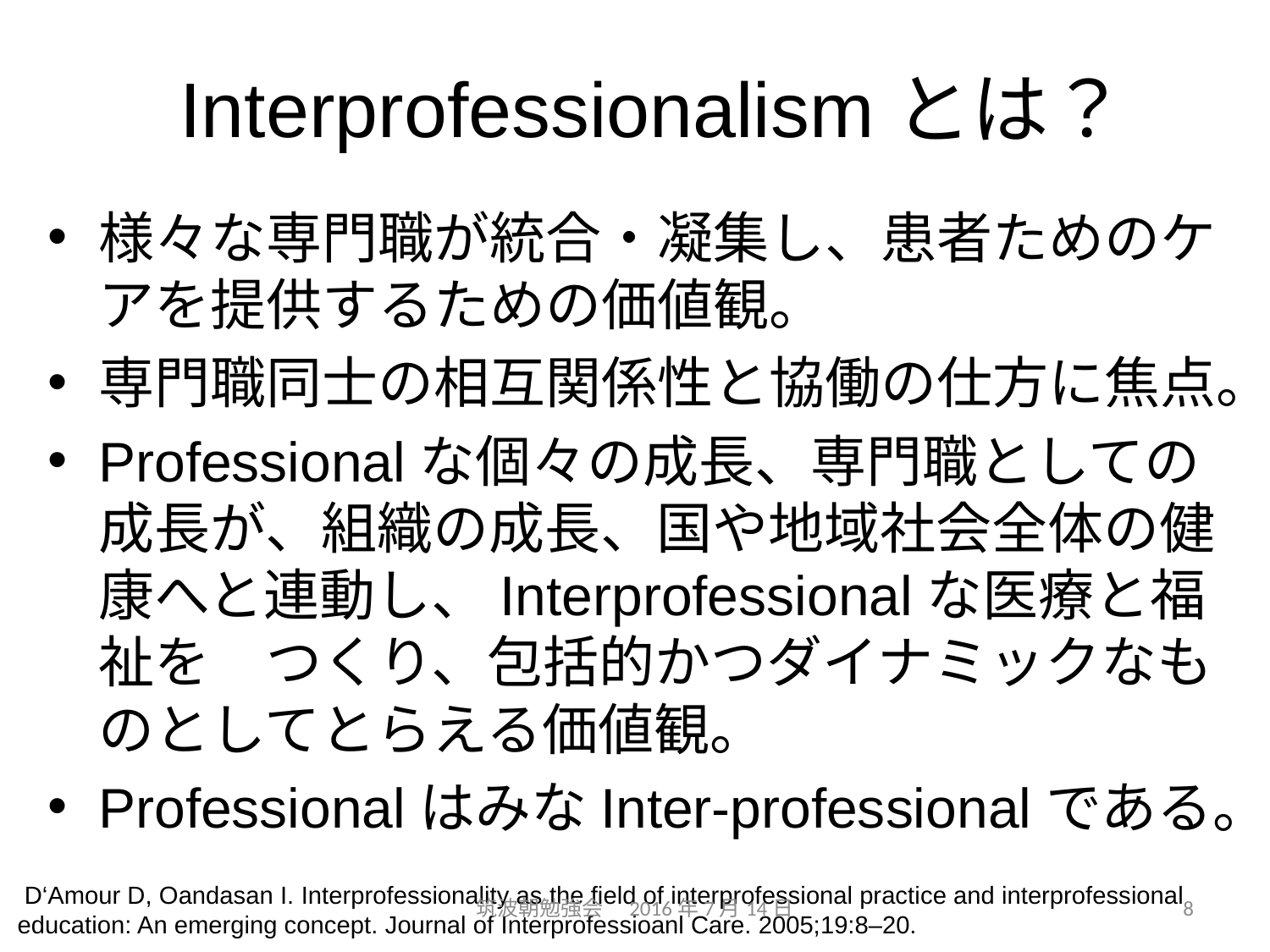

# Interprofessionalismとは？
様々な専門職が統合・凝集し、患者ためのケアを提供するための価値観。
専門職同士の相互関係性と協働の仕方に焦点。
Professionalな個々の成長、専門職としての成長が、組織の成長、国や地域社会全体の健康へと連動し、Interprofessionalな医療と福祉を　つくり、包括的かつダイナミックなものとしてとらえる価値観。
ProfessionalはみなInter-professionalである。

 D‘Amour D, Oandasan I. Interprofessionality as the field of interprofessional practice and interprofessional education: An emerging concept. Journal of Interprofessioanl Care. 2005;19:8–20.
筑波朝勉強会　2016年7月14日
8